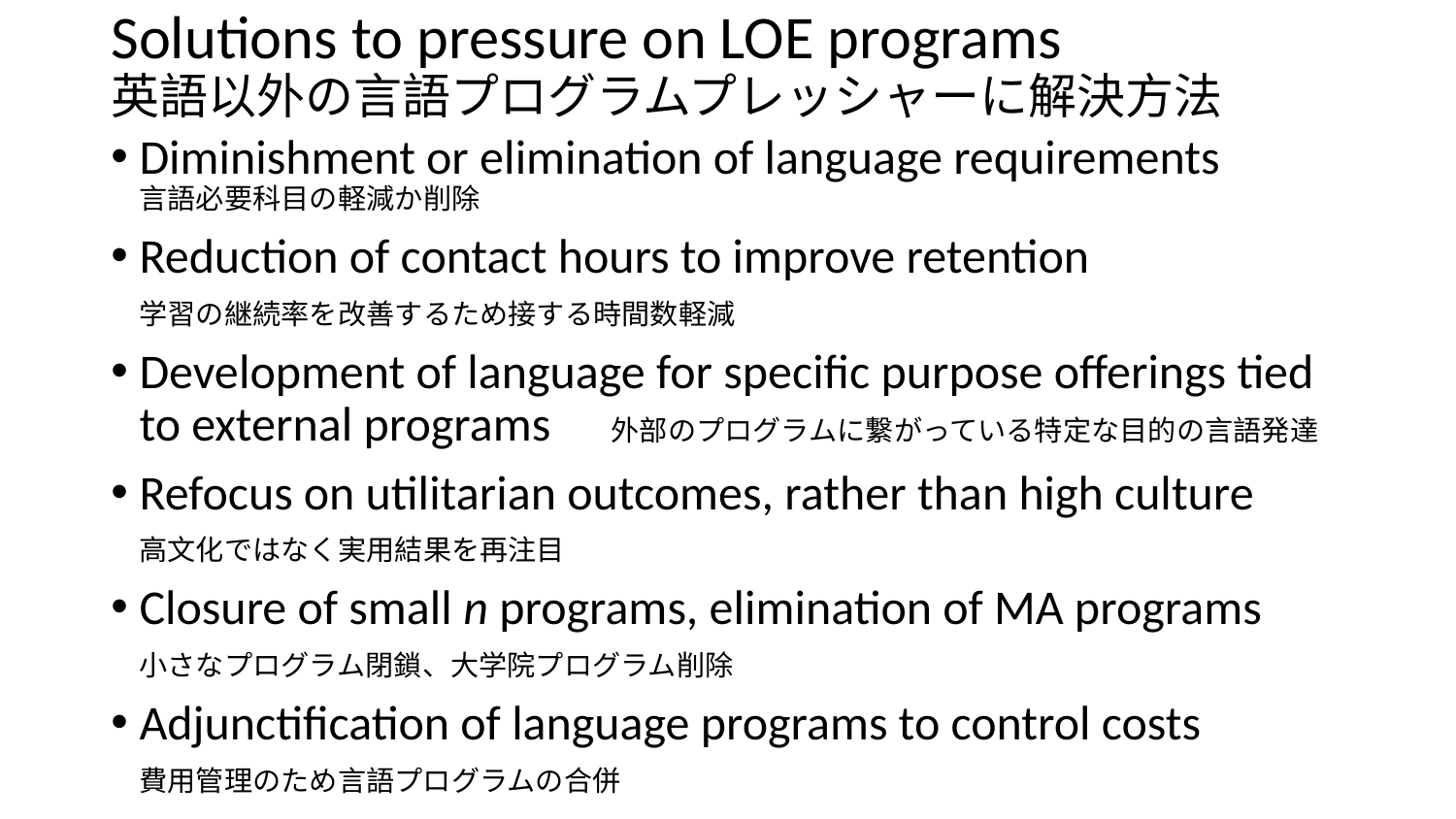

# Solutions to pressure on LOE programs
英語以外の言語プログラムプレッシャーに解決方法
Diminishment or elimination of language requirements
言語必要科目の軽減か削除
Reduction of contact hours to improve retention
学習の継続率を改善するため接する時間数軽減
Development of language for specific purpose offerings tied to external programs　外部のプログラムに繋がっている特定な目的の言語発達
Refocus on utilitarian outcomes, rather than high culture
高文化ではなく実用結果を再注目
Closure of small n programs, elimination of MA programs
小さなプログラム閉鎖、大学院プログラム削除
Adjunctification of language programs to control costs
費用管理のため言語プログラムの合併